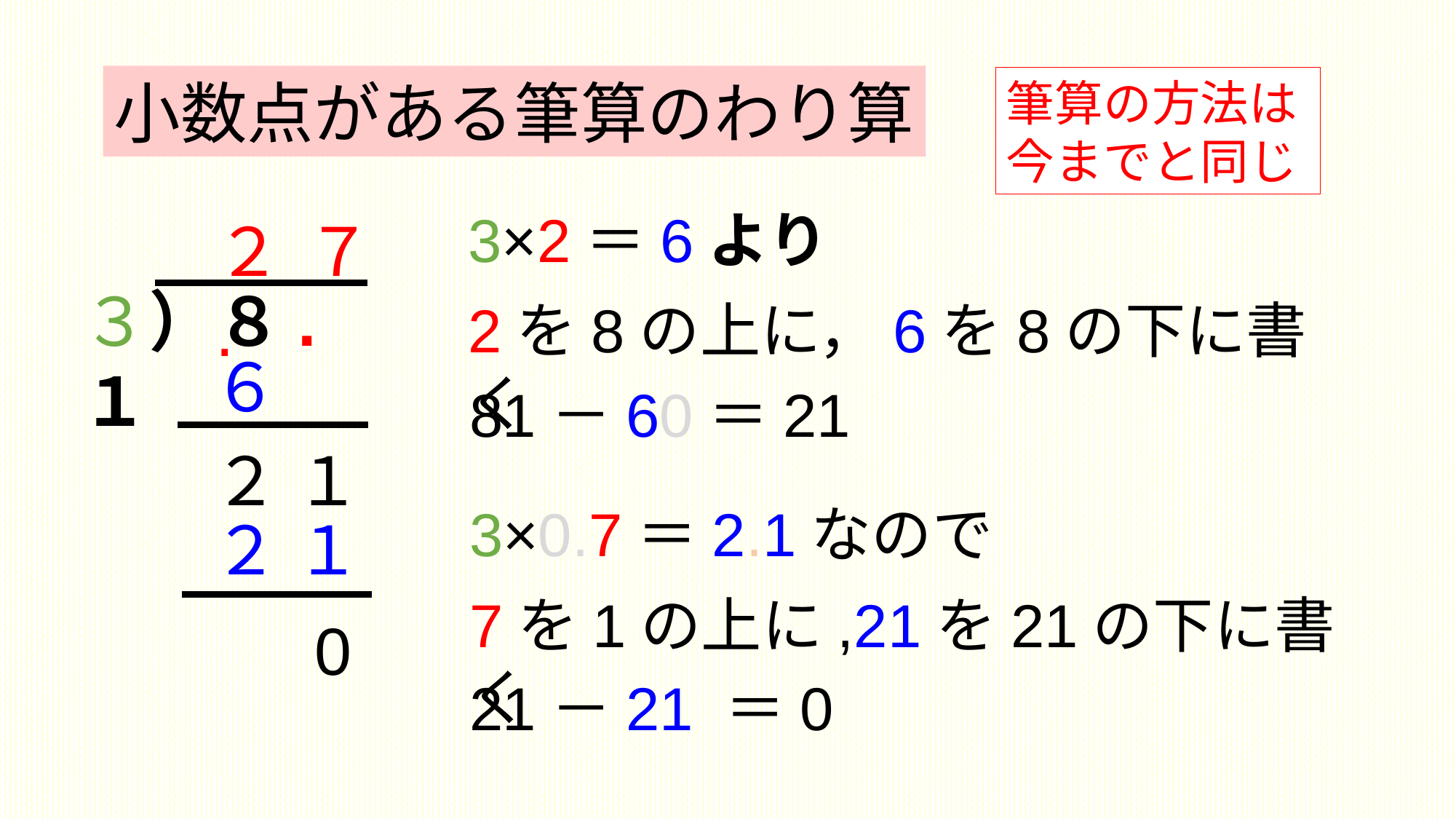

小数点がある筆算のわり算
筆算の方法は今までと同じ
3×2＝6より
７
２.
３）８.１
2を8の上に，6を8の下に書く
６
81－60＝21
２ １
3×0.7＝2.1なので
２ １
7を1の上に,21を21の下に書く
0
21－21 ＝0